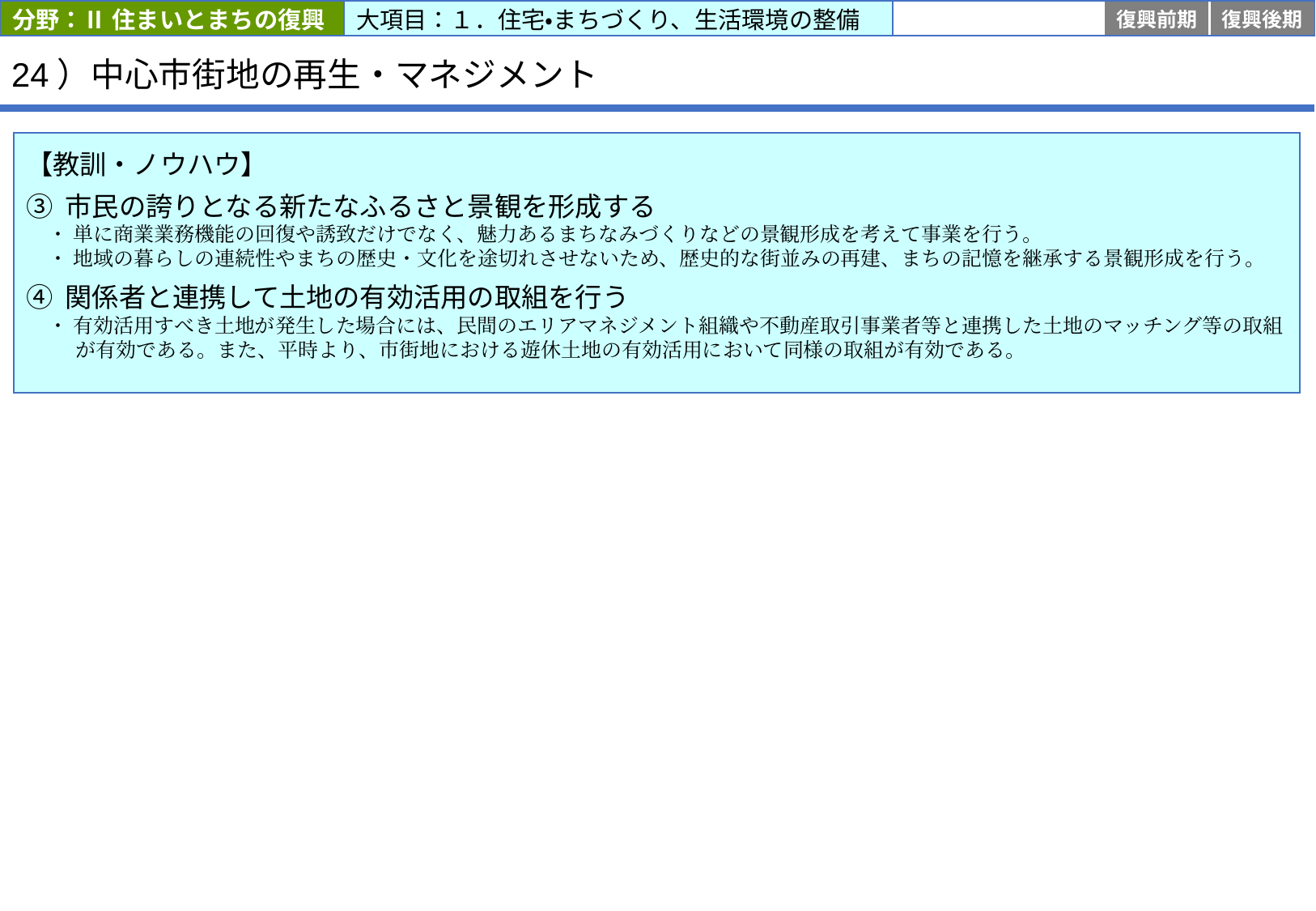

分野：Ⅱ 住まいとまちの復興
大項目：１．住宅・まちづくり、生活環境の整備
応急
復旧
復興前期
復興後期

# 24）中心市街地の再生・マネジメント
【教訓・ノウハウ】
③ 市民の誇りとなる新たなふるさと景観を形成する
　・ 単に商業業務機能の回復や誘致だけでなく、魅力あるまちなみづくりなどの景観形成を考えて事業を行う。
　・ 地域の暮らしの連続性やまちの歴史・文化を途切れさせないため、歴史的な街並みの再建、まちの記憶を継承する景観形成を行う。
④ 関係者と連携して土地の有効活用の取組を行う
　・ 有効活用すべき土地が発生した場合には、民間のエリアマネジメント組織や不動産取引事業者等と連携した土地のマッチング等の取組が有効である。また、平時より、市街地における遊休土地の有効活用において同様の取組が有効である。